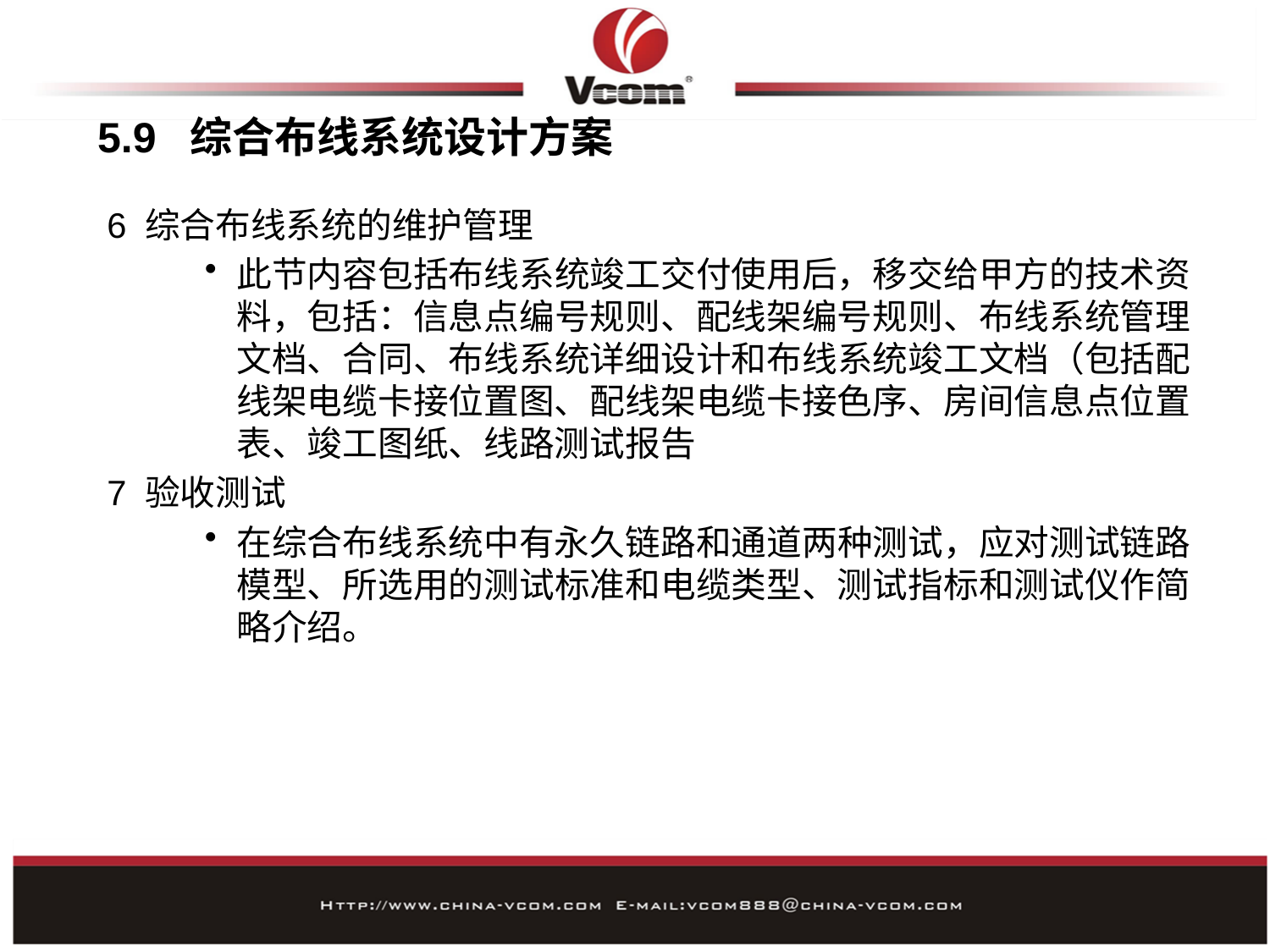

# 5.9  综合布线系统设计方案
   6 综合布线系统的维护管理
此节内容包括布线系统竣工交付使用后，移交给甲方的技术资料，包括：信息点编号规则、配线架编号规则、布线系统管理文档、合同、布线系统详细设计和布线系统竣工文档（包括配线架电缆卡接位置图、配线架电缆卡接色序、房间信息点位置表、竣工图纸、线路测试报告
   7 验收测试
在综合布线系统中有永久链路和通道两种测试，应对测试链路模型、所选用的测试标准和电缆类型、测试指标和测试仪作简略介绍。